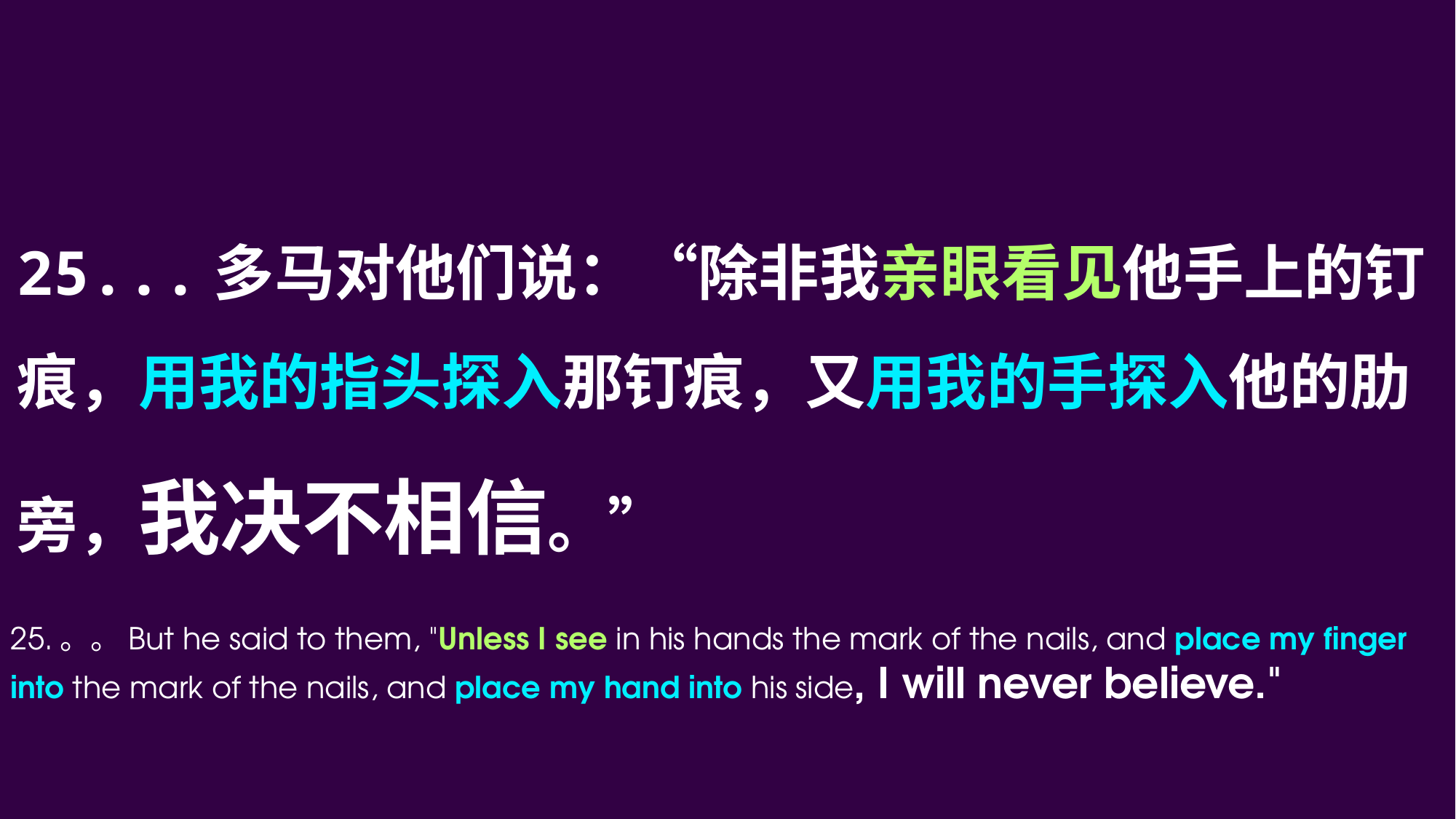

25...多马对他们说：“除非我亲眼看见他手上的钉痕，用我的指头探入那钉痕，又用我的手探入他的肋旁，我决不相信。”
25.。。But he said to them, "Unless I see in his hands the mark of the nails, and place my finger into the mark of the nails, and place my hand into his side, I will never believe."